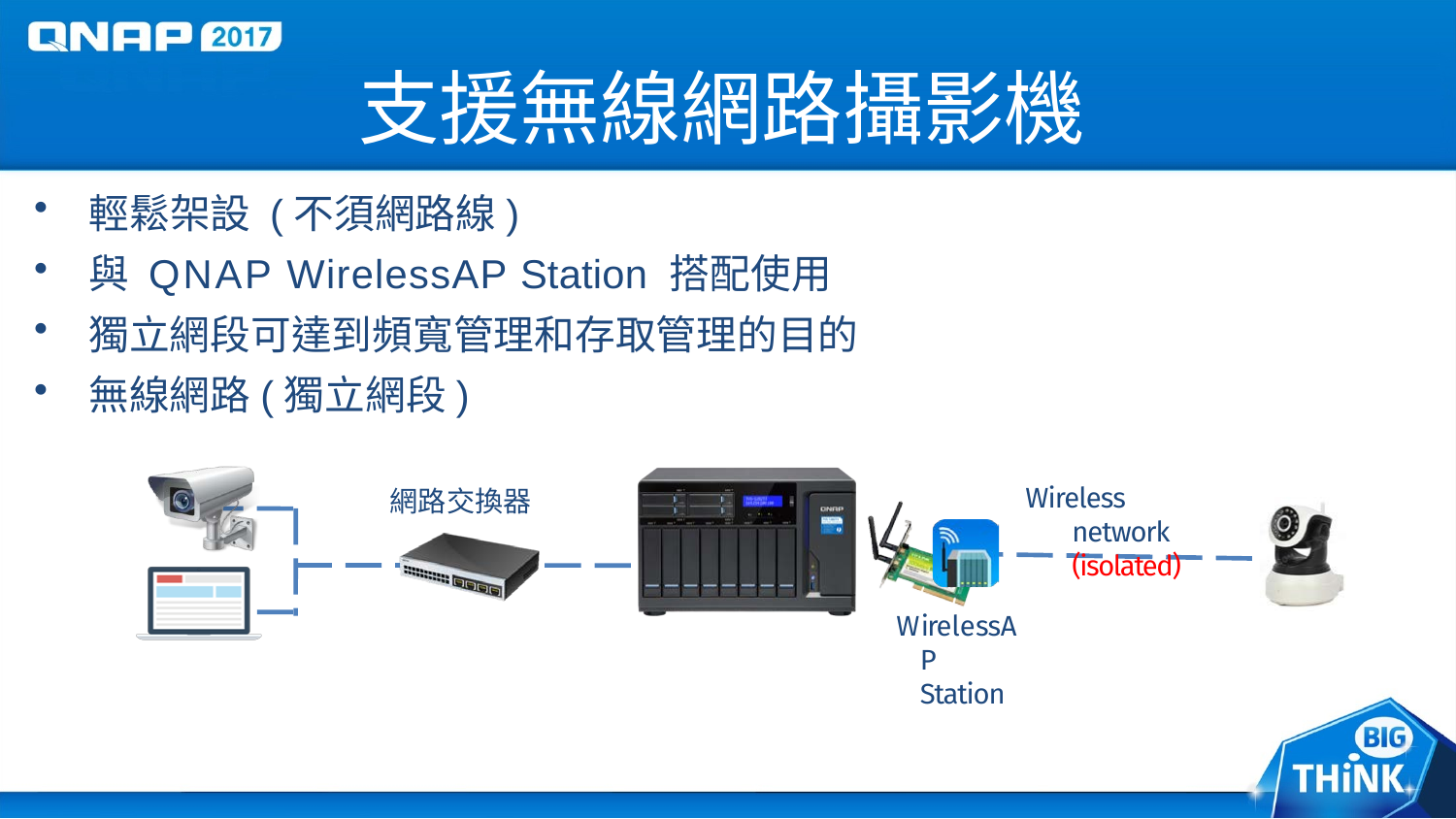

# 支援無線網路攝影機
輕鬆架設(不須網路線)
與QNAP WirelessAP Station 搭配使用
獨立網段可達到頻寬管理和存取管理的目的
無線網路(獨立網段)

Wireless network  (isolated)
網路交換器

WirelessAP  Station